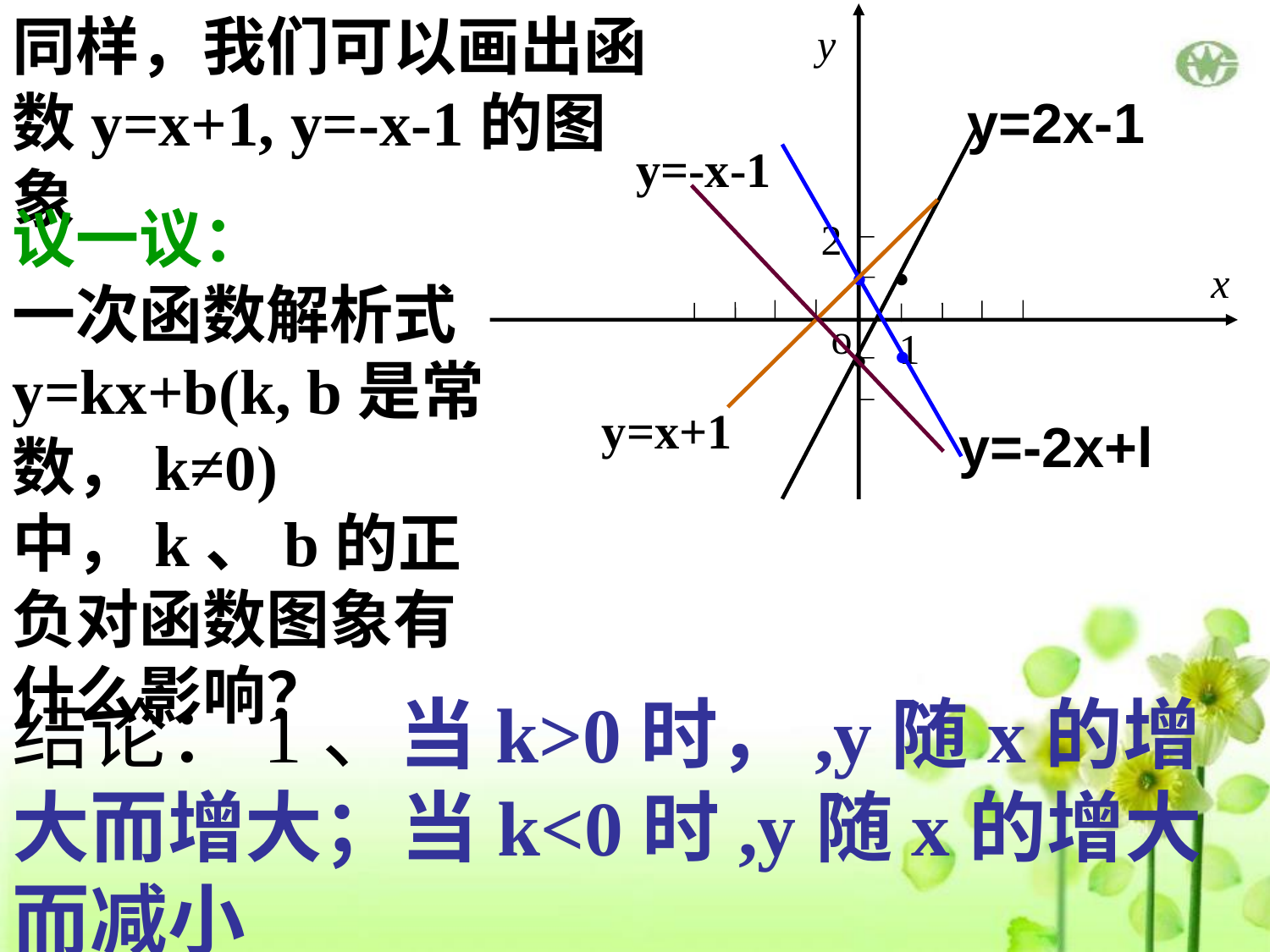

同样，我们可以画出函数y=x+1, y=-x-1的图象

y
2

x

o
1

y=2x-1

·
·
·
·
y=-2x+l
y=-x-1

议一议：
一次函数解析式y=kx+b(k, b是常数，k≠0)中，k、b的正负对函数图象有什么影响？

y=x+1
结论：1、当k>0时，,y随x的增大而增大；当k<0时,y随x的增大而减小